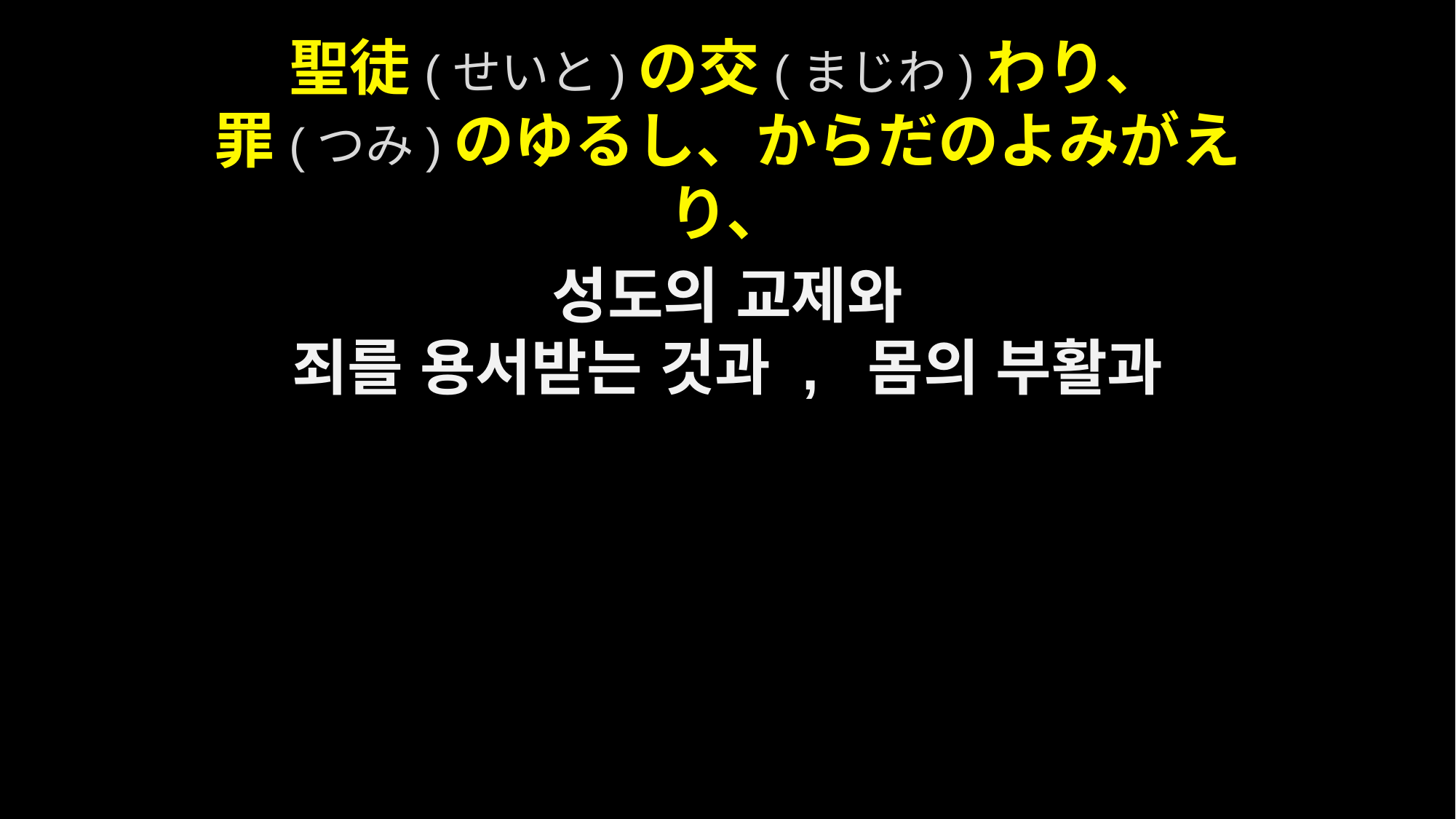

聖徒(せいと)の交(まじわ)わり、
罪(つみ)のゆるし、からだのよみがえり、
성도의 교제와
죄를 용서받는 것과 ,  몸의 부활과